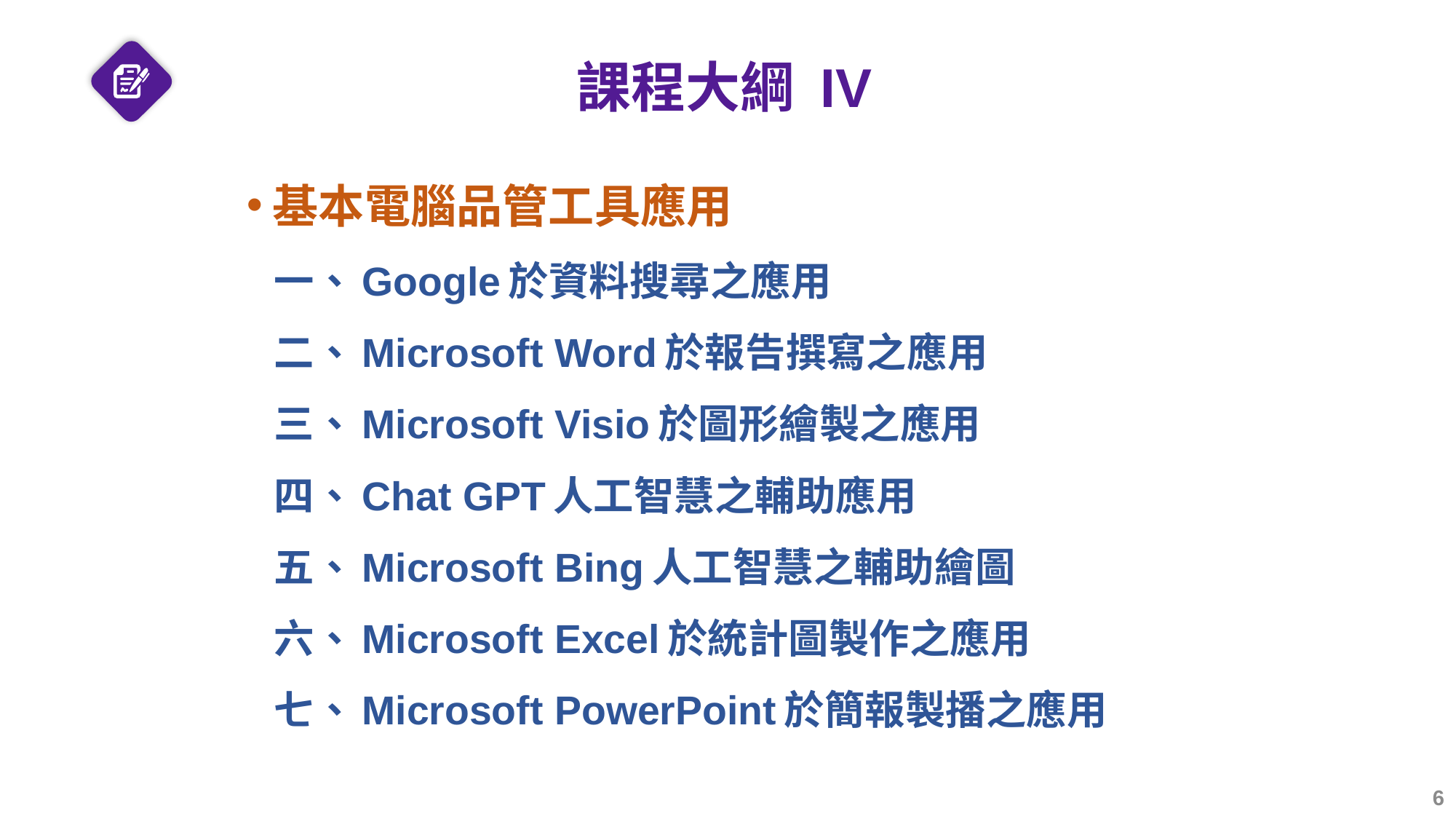

# 課程大綱 IV
基本電腦品管工具應用
一、Google於資料搜尋之應用
二、Microsoft Word於報告撰寫之應用
三、Microsoft Visio於圖形繪製之應用
四、Chat GPT人工智慧之輔助應用
五、Microsoft Bing人工智慧之輔助繪圖
六、Microsoft Excel於統計圖製作之應用
七、Microsoft PowerPoint於簡報製播之應用
6